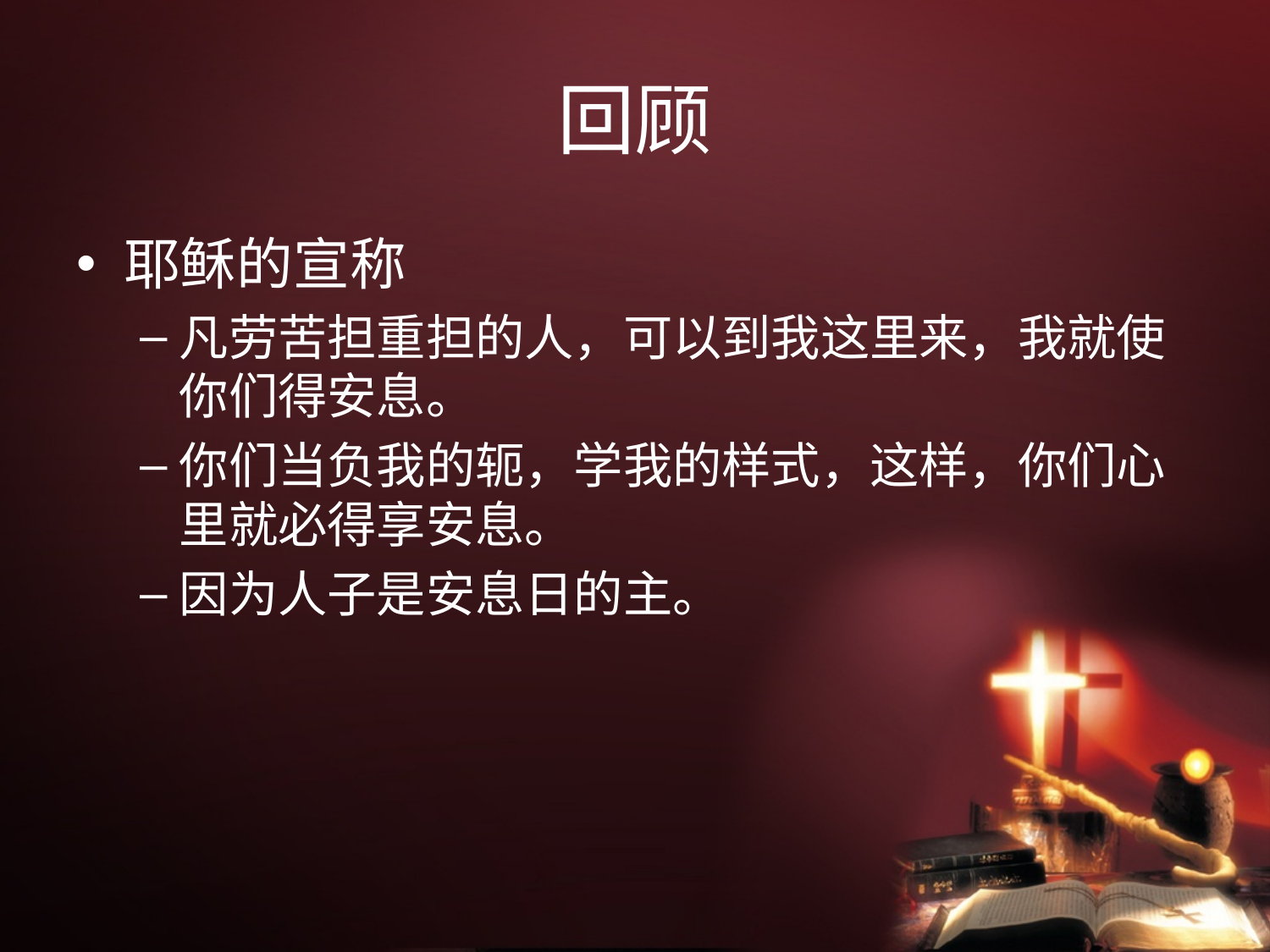

# 回顾
耶稣的宣称
凡劳苦担重担的人，可以到我这里来，我就使你们得安息。
你们当负我的轭，学我的样式，这样，你们心里就必得享安息。
因为人子是安息日的主。